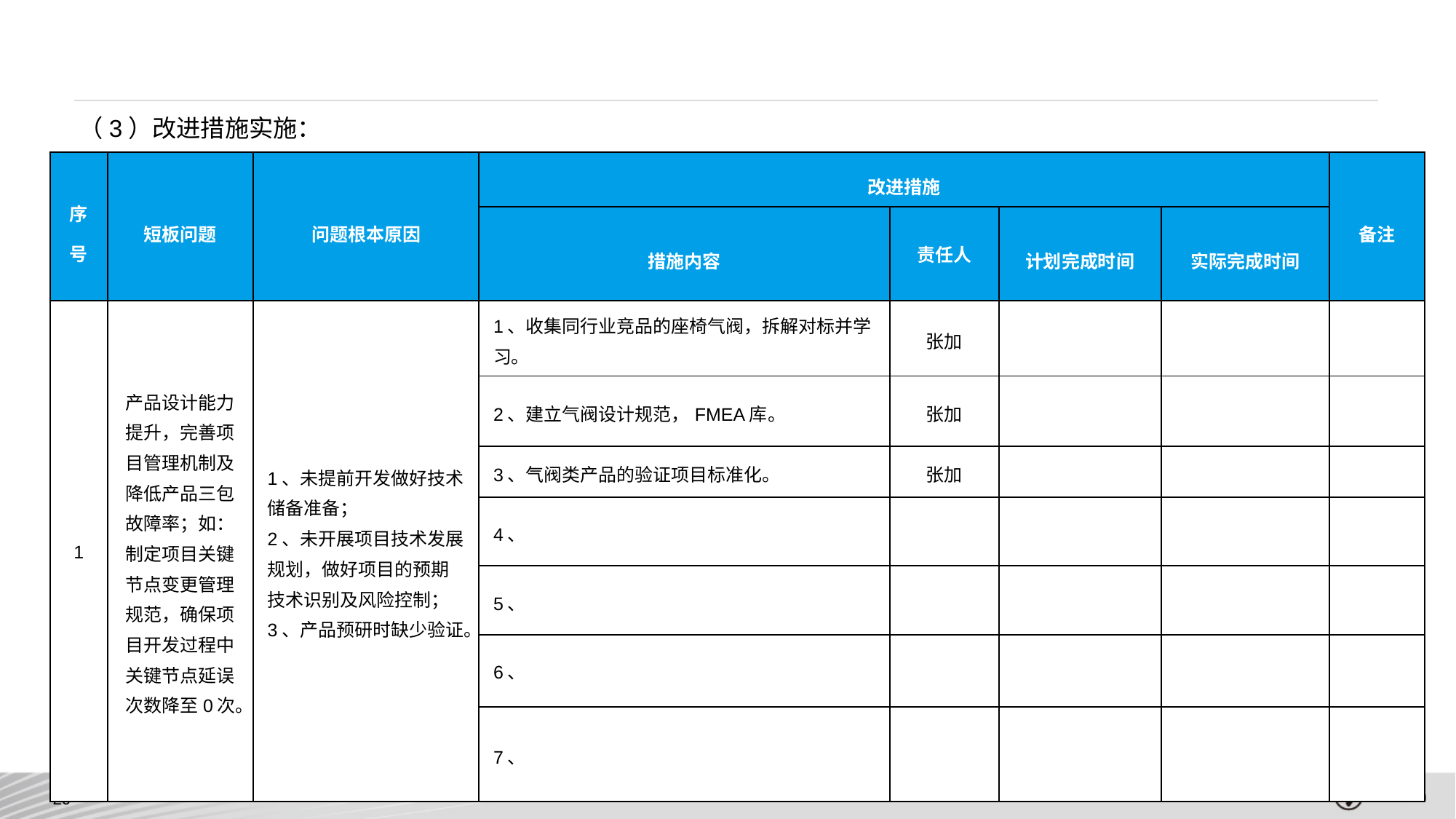

（3）改进措施实施：
| 序号 | 短板问题 | 问题根本原因 | 改进措施 |  |  |  | 备注 |
| --- | --- | --- | --- | --- | --- | --- | --- |
|  |  |  | 措施内容 | 责任人 | 计划完成时间 | 实际完成时间 |  |
| 1 | 产品设计能力提升，完善项目管理机制及降低产品三包故障率；如：制定项目关键节点变更管理规范，确保项目开发过程中关键节点延误次数降至0次。 | 1、未提前开发做好技术储备准备； 2、未开展项目技术发展规划，做好项目的预期技术识别及风险控制； 3、产品预研时缺少验证。 | 1、收集同行业竞品的座椅气阀，拆解对标并学习。 | 张加 |  |  |  |
|  |  |  | 2、建立气阀设计规范，FMEA库。 | 张加 |  |  |  |
|  |  |  | 3、气阀类产品的验证项目标准化。 | 张加 |  |  |  |
|  |  |  | 4、 |  |  |  |  |
|  |  |  | 5、 |  |  |  |  |
|  |  |  | 6、 |  |  |  |  |
|  |  |  | 7、 |  |  |  |  |